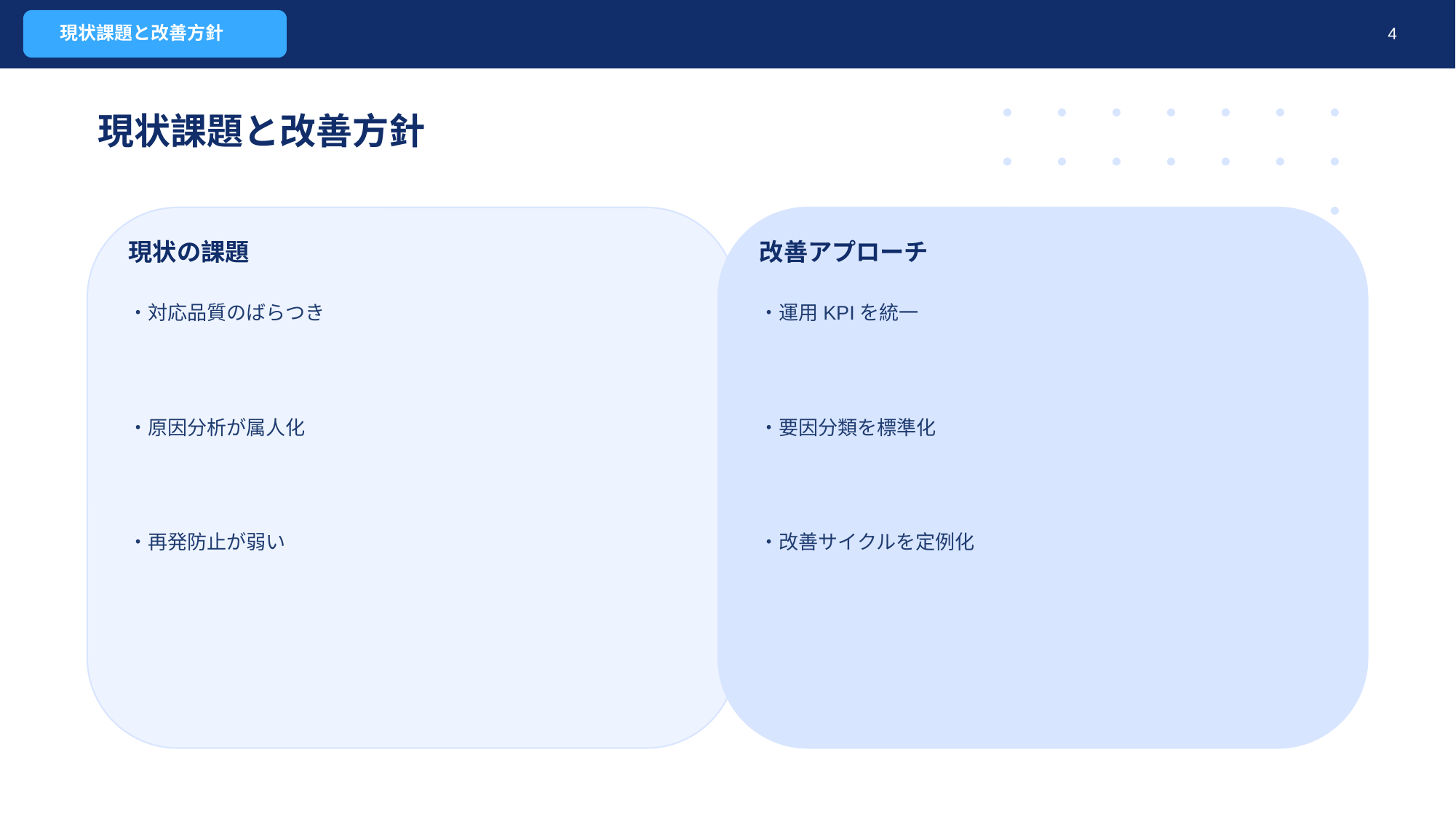

現状課題と改善方針
4
現状課題と改善方針

現状の課題
改善アプローチ

・対応品質のばらつき
・運用KPIを統一

・原因分析が属人化
・要因分類を標準化
・再発防止が弱い
・改善サイクルを定例化